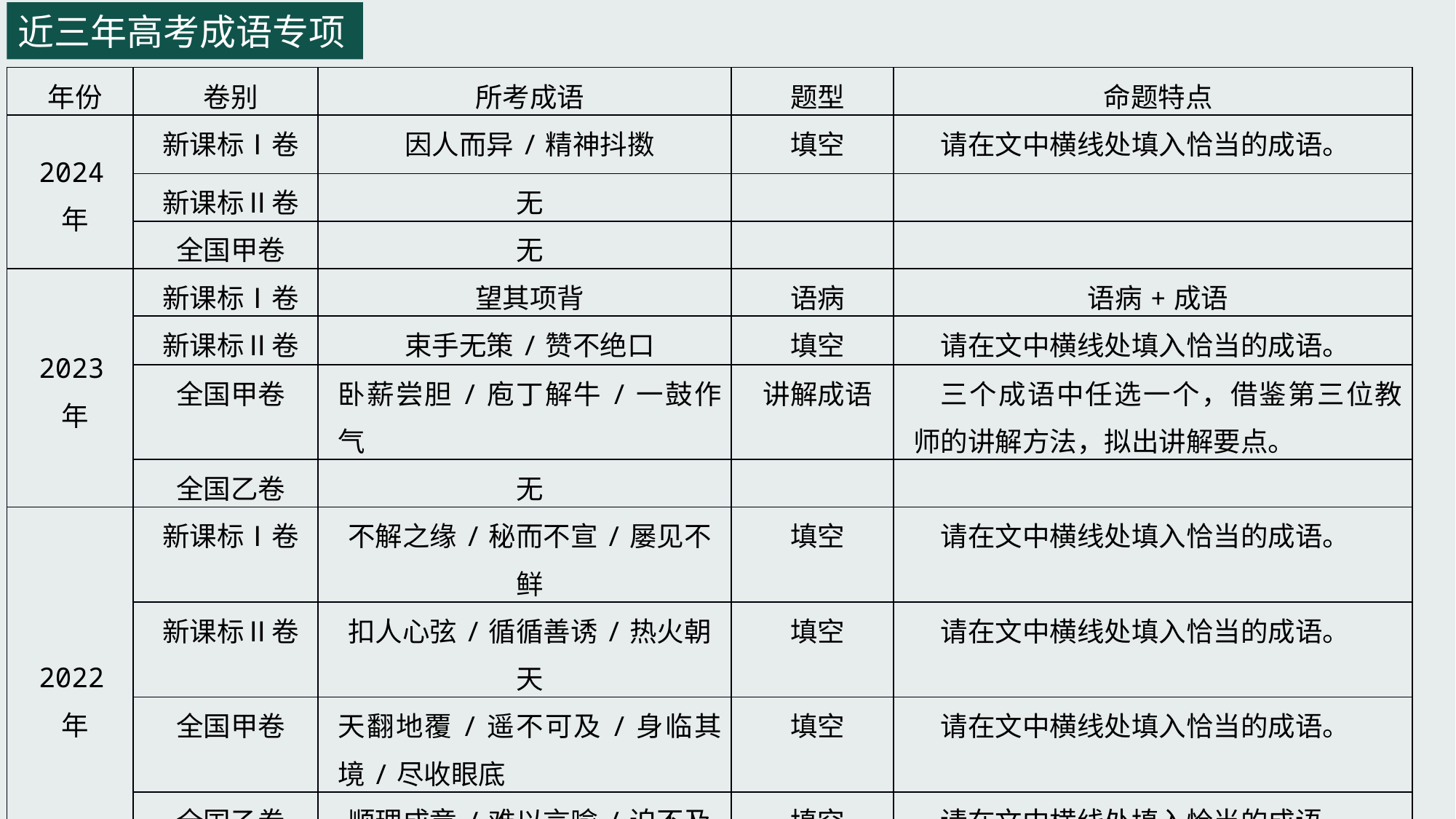

近三年高考成语专项
| 年份 | 卷别 | 所考成语 | 题型 | 命题特点 |
| --- | --- | --- | --- | --- |
| 2024年 | 新课标Ⅰ卷 | 因人而异/精神抖擞 | 填空 | 请在文中横线处填入恰当的成语。 |
|  | 新课标Ⅱ卷 | 无 |  |  |
|  | 全国甲卷 | 无 |  |  |
| 2023年 | 新课标Ⅰ卷 | 望其项背 | 语病 | 语病+成语 |
|  | 新课标Ⅱ卷 | 束手无策/赞不绝口 | 填空 | 请在文中横线处填入恰当的成语。 |
|  | 全国甲卷 | 卧薪尝胆/庖丁解牛/一鼓作气 | 讲解成语 | 三个成语中任选一个，借鉴第三位教师的讲解方法，拟出讲解要点。 |
|  | 全国乙卷 | 无 |  |  |
| 2022年 | 新课标Ⅰ卷 | 不解之缘/秘而不宣/屡见不鲜 | 填空 | 请在文中横线处填入恰当的成语。 |
|  | 新课标Ⅱ卷 | 扣人心弦/循循善诱/热火朝天 | 填空 | 请在文中横线处填入恰当的成语。 |
|  | 全国甲卷 | 天翻地覆/遥不可及/身临其境/尽收眼底 | 填空 | 请在文中横线处填入恰当的成语。 |
|  | 全国乙卷 | 顺理成章/难以言喻/迫不及待 | 填空 | 请在文中横线处填入恰当的成语。 |
| 总结 | 1.2023至2024年成语命题特点变化多样，几个卷别的题型出现了交替变化！ |  |  |  |
|  | 2.有的卷别中出现了不考成语的现象，语言运用的考点特多，许多考点为轮考考点！ |  |  |  |
|  | 3.2022年至2024年成语考查虽淡化，但必考，卷别不同，特点不同，一个字概括“变”！ |  |  |  |